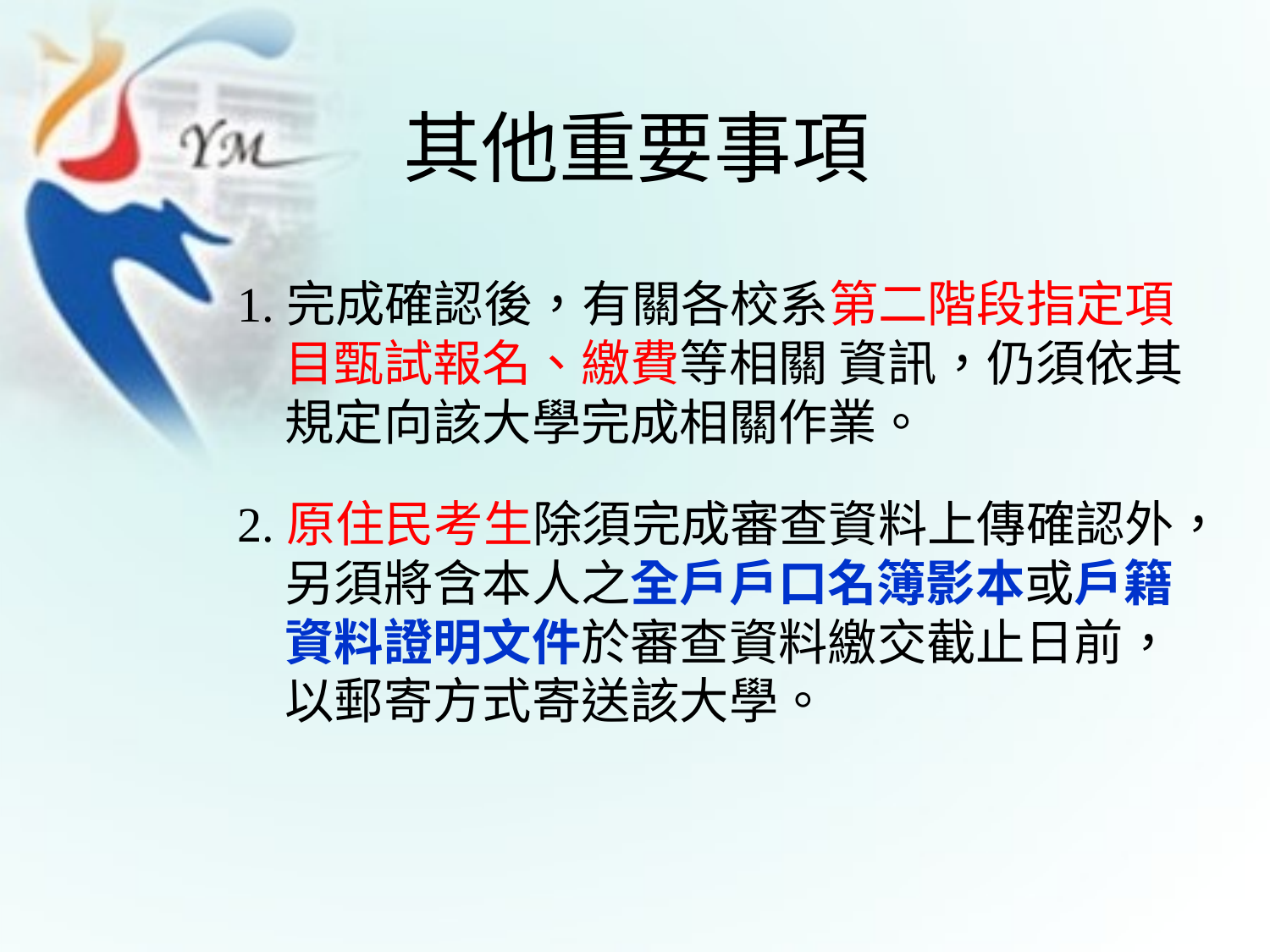

# 其他重要事項
1.完成確認後，有關各校系第二階段指定項目甄試報名、繳費等相關 資訊，仍須依其規定向該大學完成相關作業。
2.原住民考生除須完成審查資料上傳確認外，另須將含本人之全戶戶口名簿影本或戶籍資料證明文件於審查資料繳交截止日前，以郵寄方式寄送該大學。